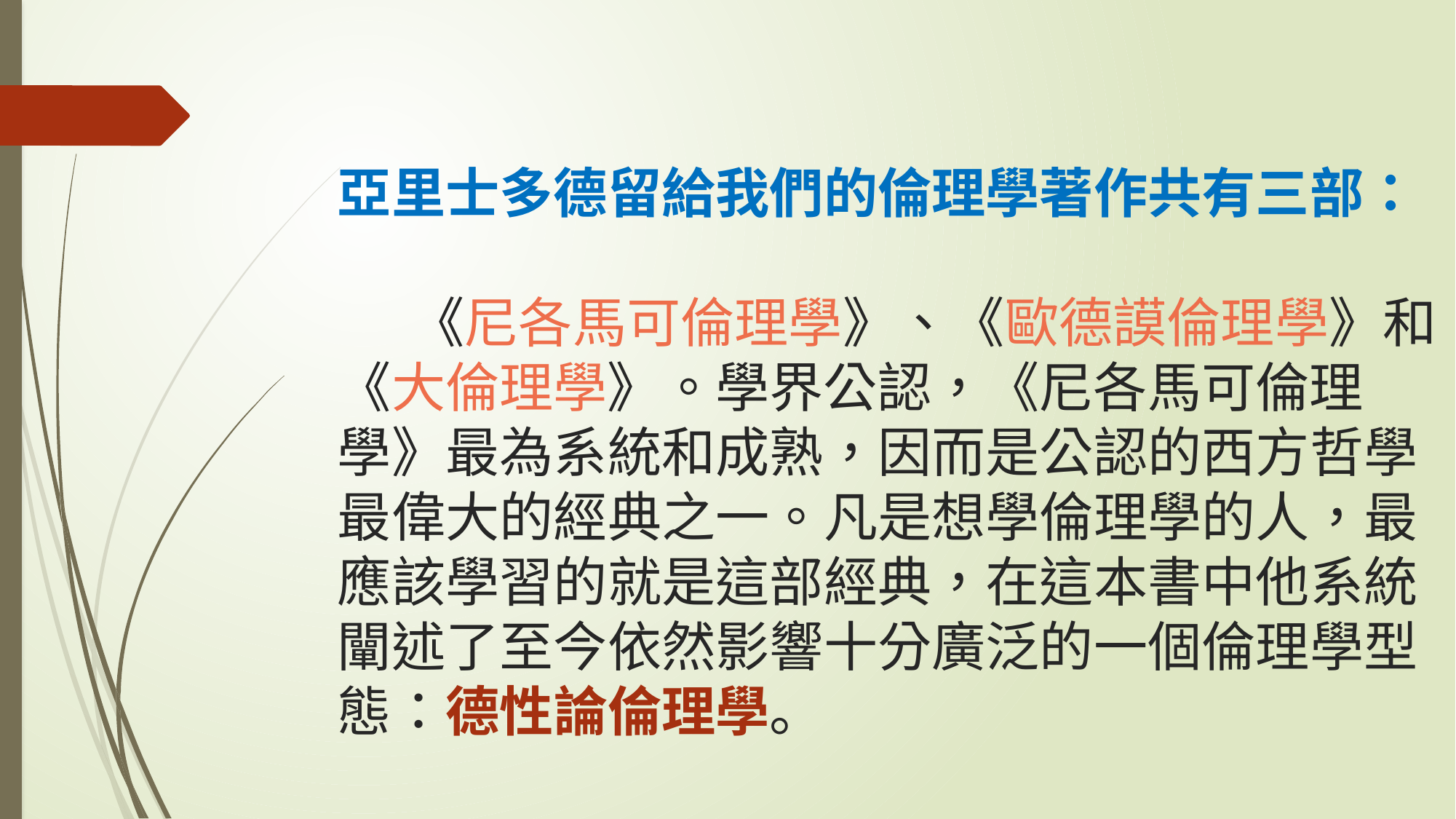

# 亞里士多德留給我們的倫理學著作共有三部： 《尼各馬可倫理學》、《歐德謨倫理學》和《大倫理學》。學界公認，《尼各馬可倫理學》最為系統和成熟，因而是公認的西方哲學最偉大的經典之一。凡是想學倫理學的人，最應該學習的就是這部經典，在這本書中他系統闡述了至今依然影響十分廣泛的一個倫理學型態：德性論倫理學。